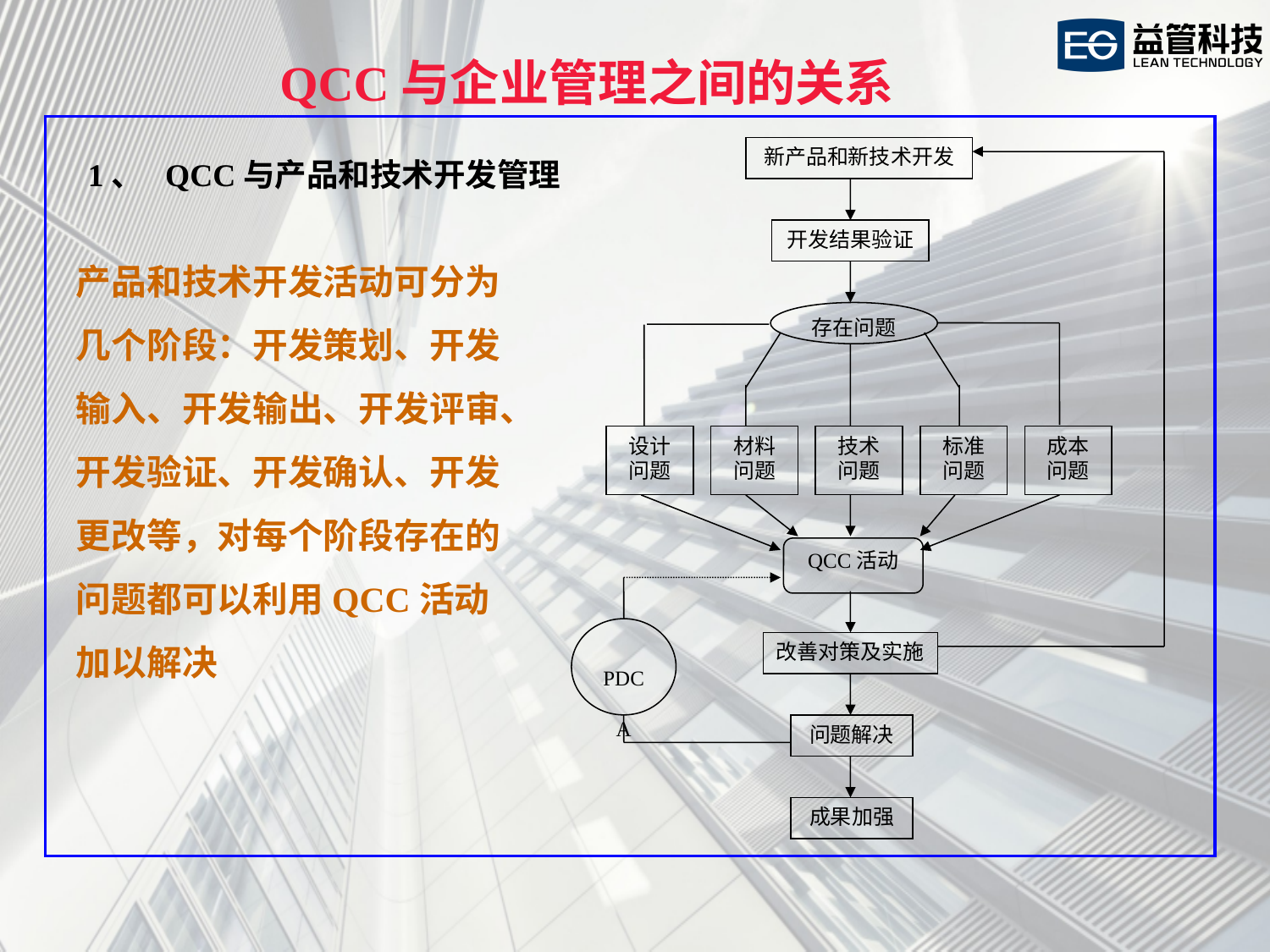

QCC与企业管理之间的关系

新产品和新技术开发

开发结果验证

存在问题

设计
问题
材料
问题
技术
问题
标准
问题
成本
问题

QCC活动

PDCA
改善对策及实施

问题解决

成果加强
  1、  QCC与产品和技术开发管理
产品和技术开发活动可分为几个阶段：开发策划、开发输入、开发输出、开发评审、开发验证、开发确认、开发更改等，对每个阶段存在的问题都可以利用QCC活动加以解决